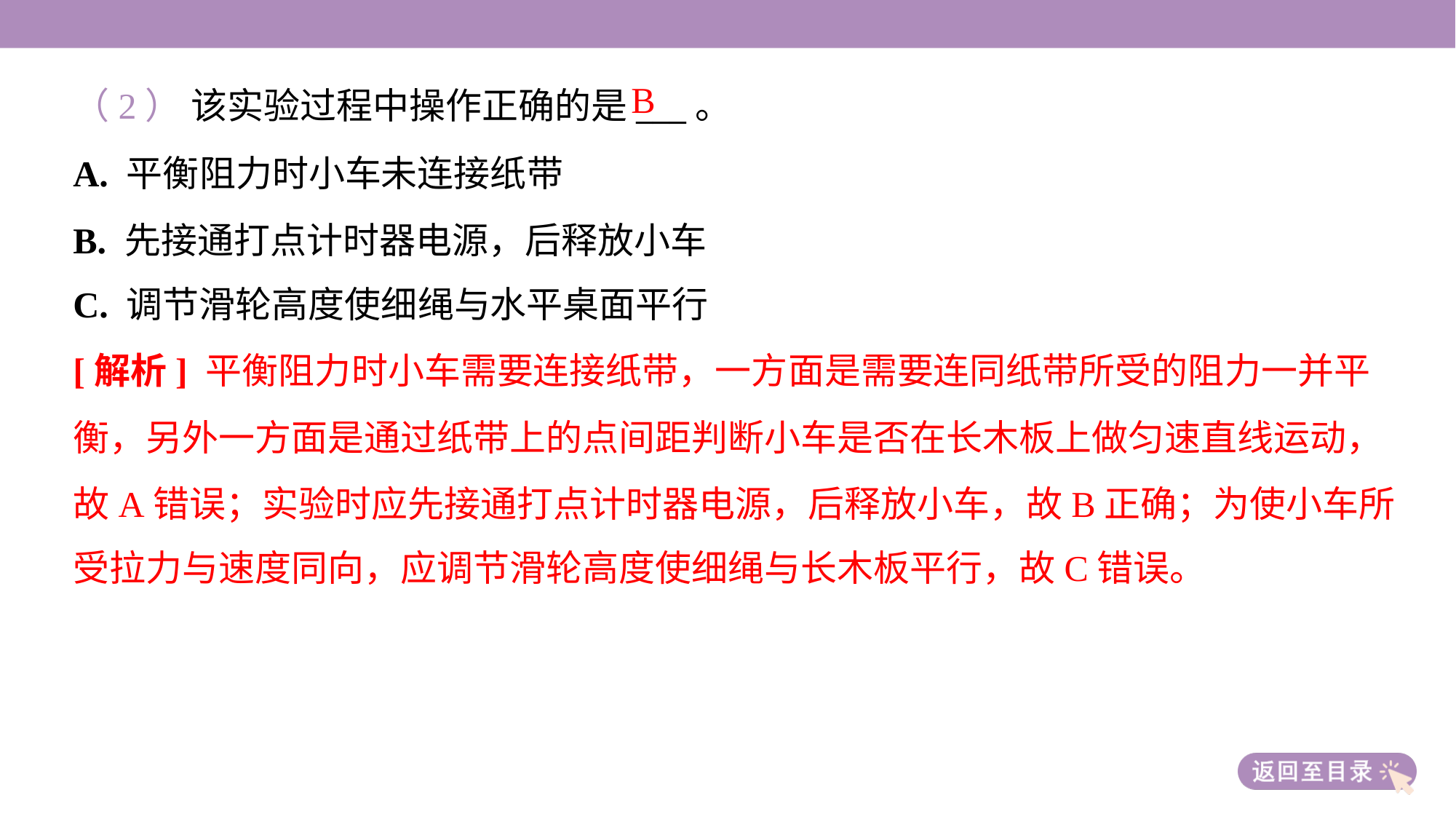

B
（2） 该实验过程中操作正确的是___。
A. 平衡阻力时小车未连接纸带
B. 先接通打点计时器电源，后释放小车
C. 调节滑轮高度使细绳与水平桌面平行
[解析] 平衡阻力时小车需要连接纸带，一方面是需要连同纸带所受的阻力一并平
衡，另外一方面是通过纸带上的点间距判断小车是否在长木板上做匀速直线运动，
故A错误；实验时应先接通打点计时器电源，后释放小车，故B正确；为使小车所
受拉力与速度同向，应调节滑轮高度使细绳与长木板平行，故C错误。